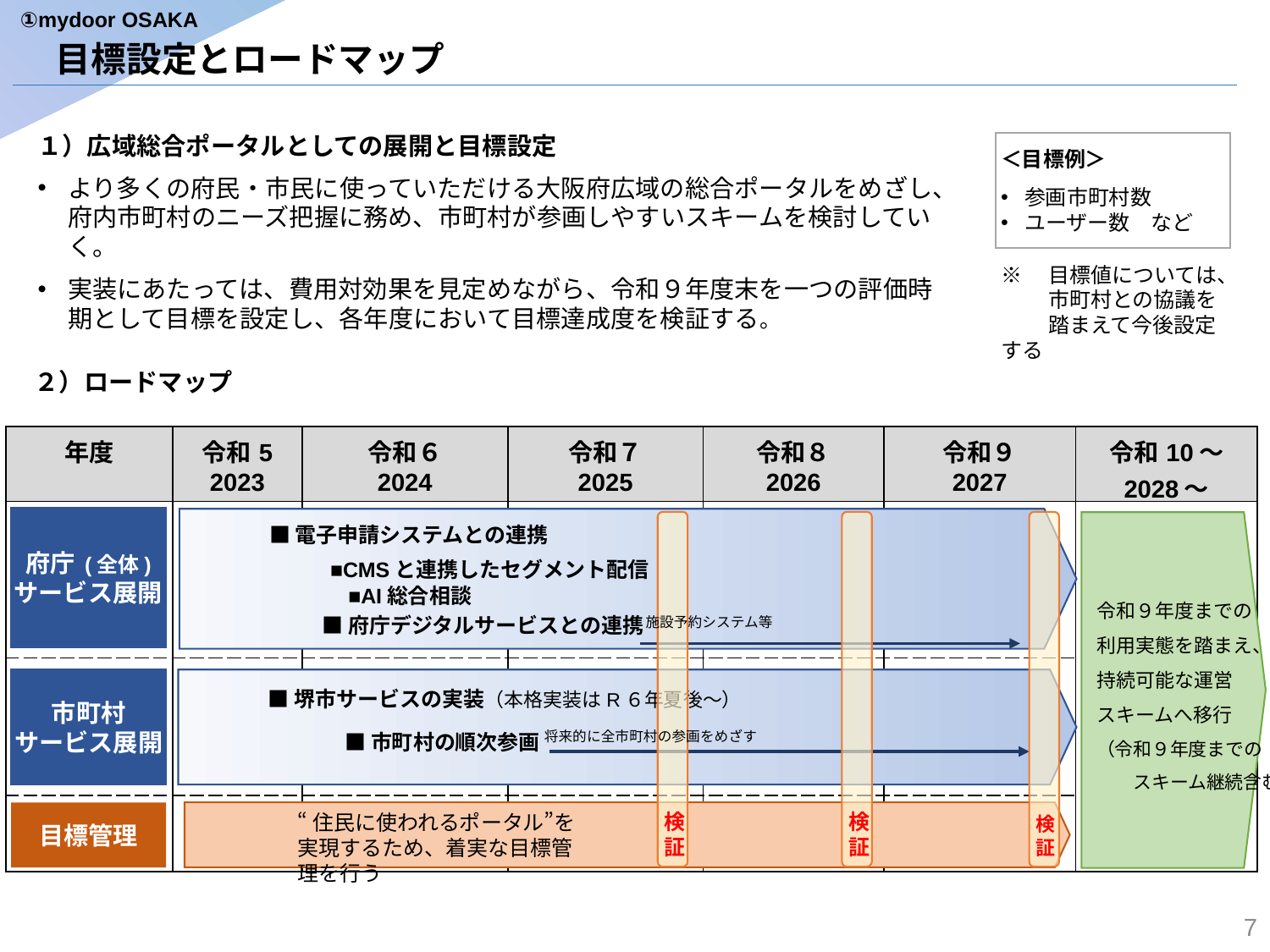

①mydoor OSAKA
　目標設定とロードマップ
１）広域総合ポータルとしての展開と目標設定

より多くの府民・市民に使っていただける大阪府広域の総合ポータルをめざし、府内市町村のニーズ把握に務め、市町村が参画しやすいスキームを検討していく。

実装にあたっては、費用対効果を見定めながら、令和９年度末を一つの評価時期として目標を設定し、各年度において目標達成度を検証する。
＜目標例＞

参画市町村数
ユーザー数　など
※　目標値については、
　　 市町村との協議を
　　 踏まえて今後設定する
２）ロードマップ
| 年度 | 令和5 2023 | 令和６ 2024 | 令和７ 2025 | 令和８ 2026 | 令和９ 2027 | 令和10～ 2028～ |
| --- | --- | --- | --- | --- | --- | --- |
|  |  |  |  |  |  |  |
|  |  |  |  |  |  |  |
|  |  |  |  |  |  |  |
府庁 (全体)
サービス展開

検証
検証
検証
令和９年度までの
利用実態を踏まえ、
持続可能な運営
スキームへ移行
（令和９年度までの
　　スキーム継続含む）
■電子申請システムとの連携
■CMSと連携したセグメント配信
■AI総合相談
■府庁デジタルサービスとの連携
施設予約システム等
市町村
サービス展開

■堺市サービスの実装（本格実装はR６年夏後～）
将来的に全市町村の参画をめざす
■市町村の順次参画

目標管理
“住民に使われるポータル”を実現するため、着実な目標管理を行う
7